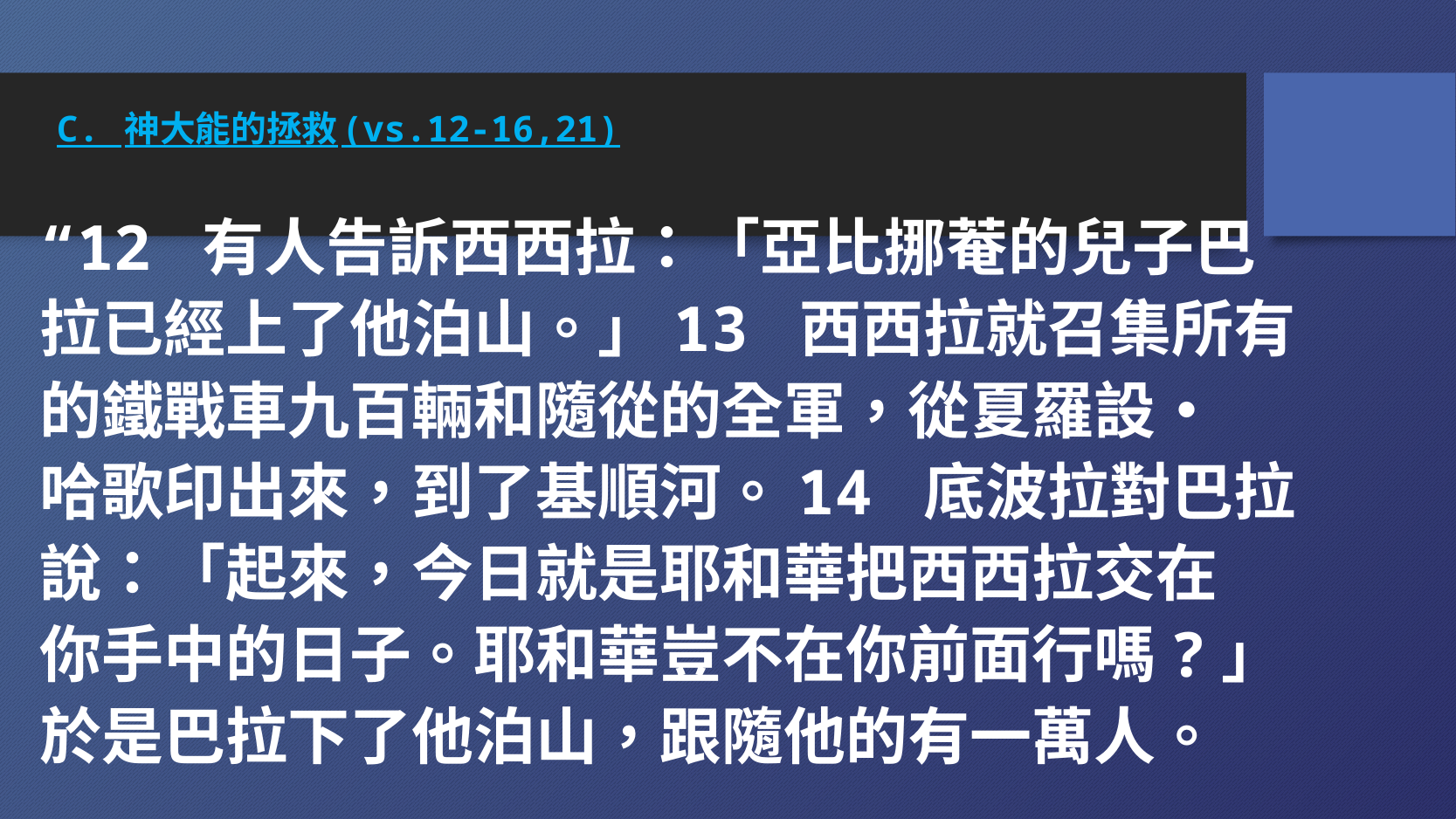

# C. 神大能的拯救(vs.12-16,21)
“12 有人告訴西西拉：「亞比挪菴的兒子巴
拉已經上了他泊山。」13 西西拉就召集所有
的鐵戰車九百輛和隨從的全軍，從夏羅設‧
哈歌印出來，到了基順河。14 底波拉對巴拉
說：「起來，今日就是耶和華把西西拉交在
你手中的日子。耶和華豈不在你前面行嗎?」
於是巴拉下了他泊山，跟隨他的有一萬人。